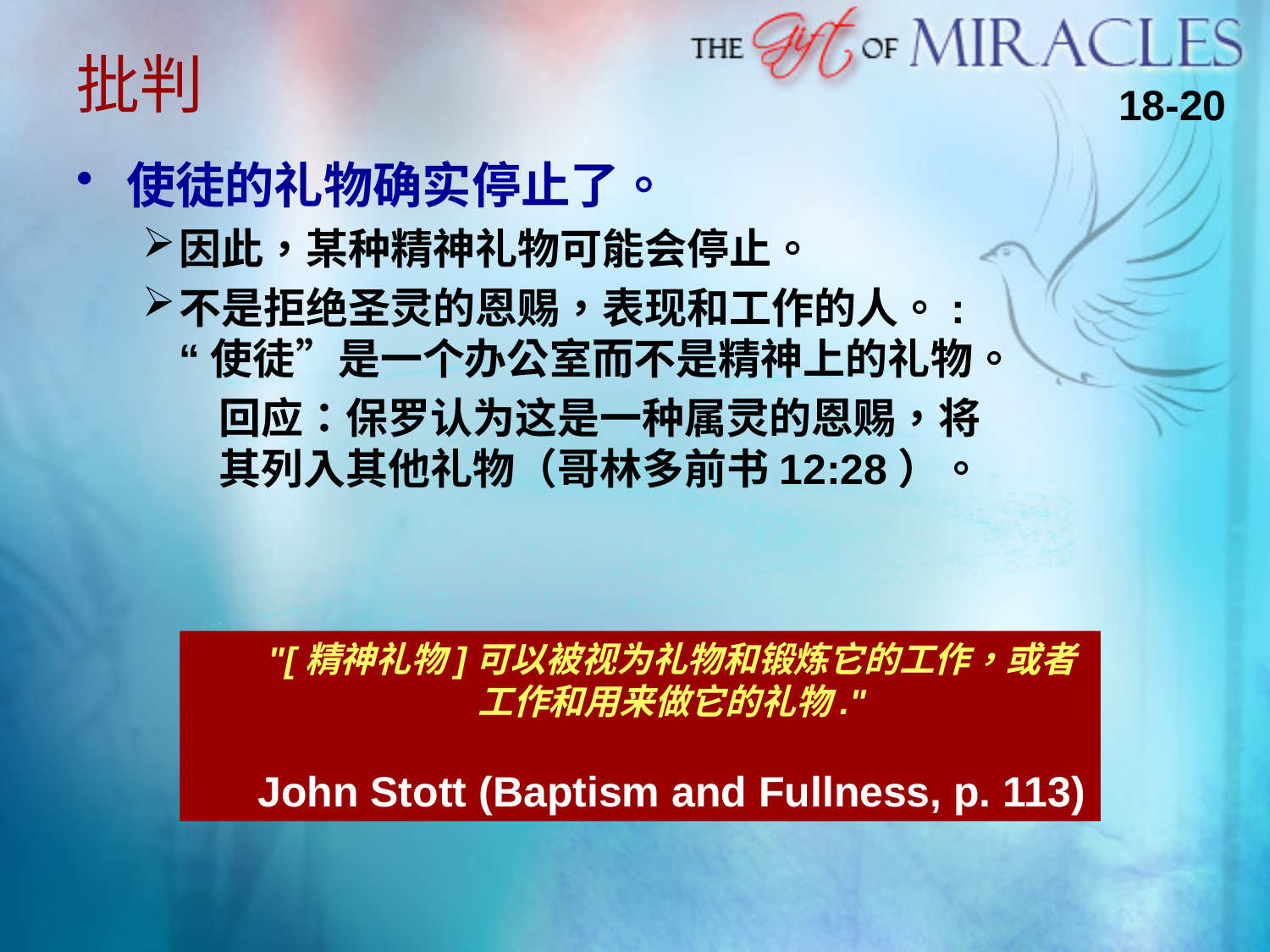

# 批判
18-20
使徒的礼物确实停止了。
因此，某种精神礼物可能会停止。
不是拒绝圣灵的恩赐，表现和工作的人。: “使徒”是一个办公室而不是精神上的礼物。
回应：保罗认为这是一种属灵的恩赐，将其列入其他礼物（哥林多前书12:28）。
"[精神礼物]可以被视为礼物和锻炼它的工作，或者工作和用来做它的礼物."
John Stott (Baptism and Fullness, p. 113)